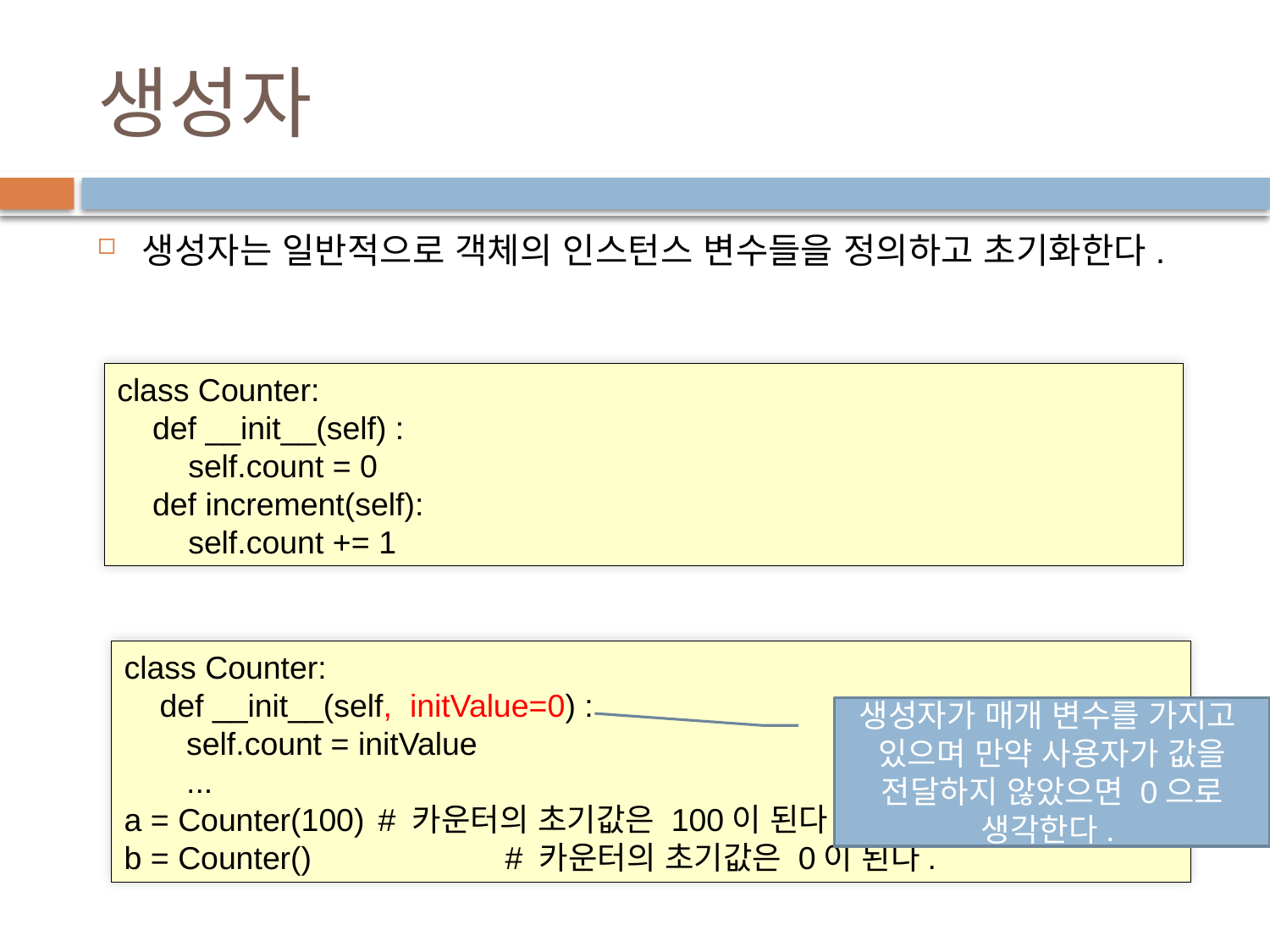

# 생성자
생성자는 일반적으로 객체의 인스턴스 변수들을 정의하고 초기화한다.

class Counter:
    def __init__(self) :
        self.count = 0
    def increment(self):
        self.count += 1
class Counter:
    def __init__(self,  initValue=0) :
       self.count = initValue
       ...
a = Counter(100)	# 카운터의 초기값은 100이 된다.
b = Counter()		# 카운터의 초기값은 0이 된다.
생성자가 매개 변수를 가지고  있으며 만약 사용자가 값을 전달하지 않았으면 0으로 생각한다.